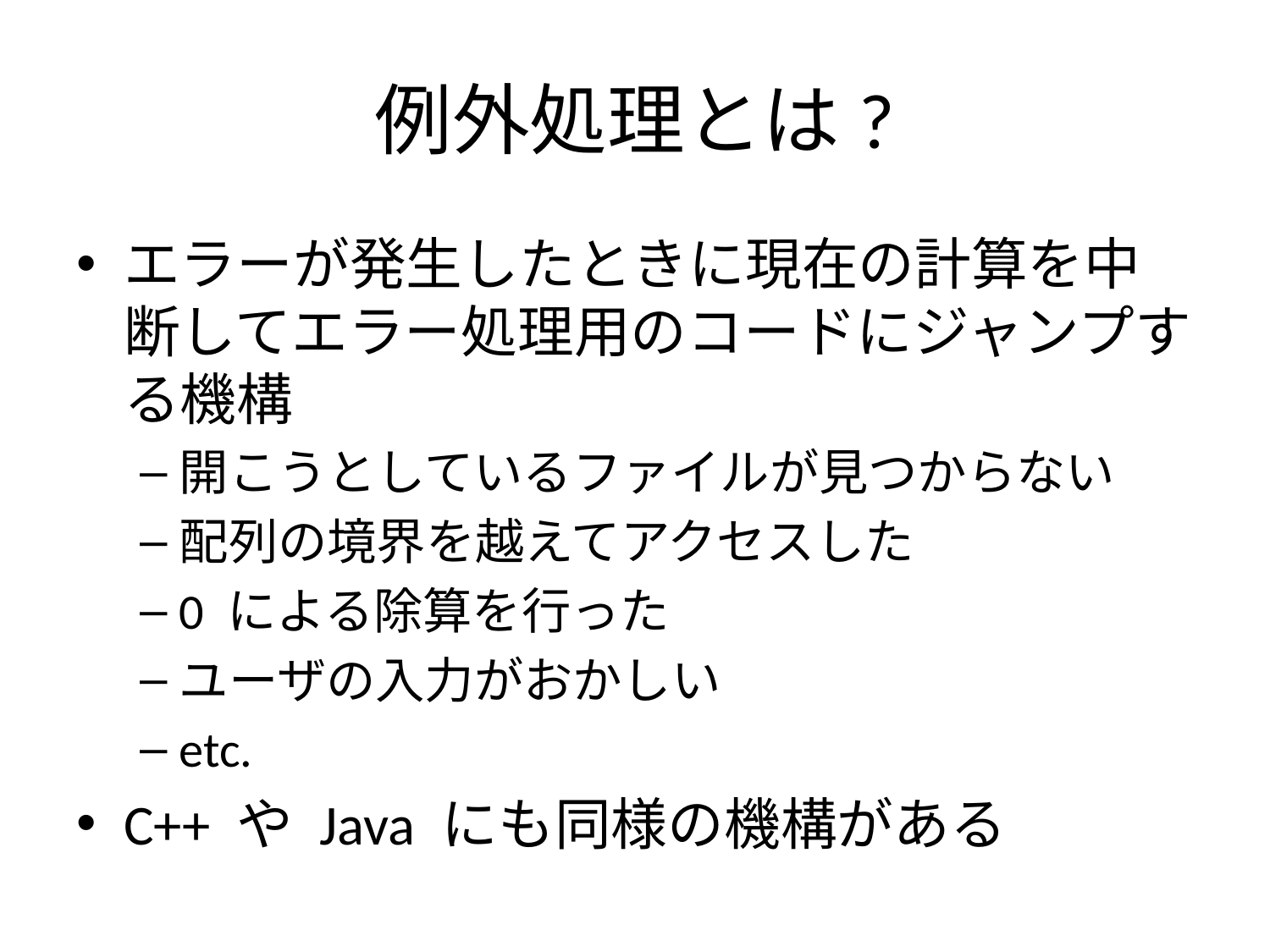

# 例外処理とは?
エラーが発生したときに現在の計算を中断してエラー処理用のコードにジャンプする機構
開こうとしているファイルが見つからない
配列の境界を越えてアクセスした
0 による除算を行った
ユーザの入力がおかしい
etc.
C++ や Java にも同様の機構がある